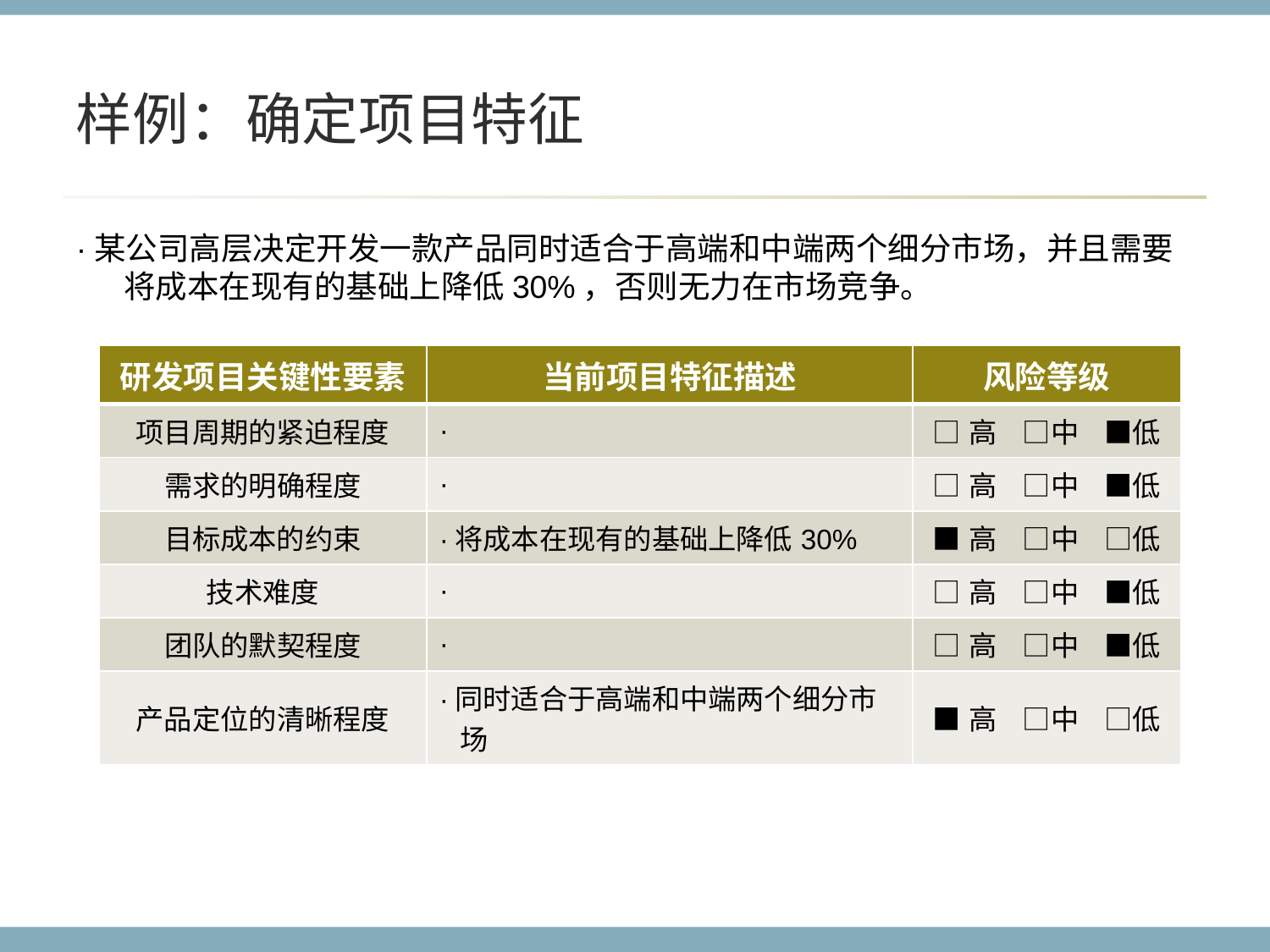

# 样例：确定项目特征
·某公司高层决定开发一款产品同时适合于高端和中端两个细分市场，并且需要将成本在现有的基础上降低30%，否则无力在市场竞争。

| 研发项目关键性要素 | 当前项目特征描述 | 风险等级 |
| --- | --- | --- |
| 项目周期的紧迫程度 | · | □高 □中 ■低 |
| 需求的明确程度 | · | □高 □中 ■低 |
| 目标成本的约束 | ·将成本在现有的基础上降低30% | ■高 □中 □低 |
| 技术难度 | · | □高 □中 ■低 |
| 团队的默契程度 | · | □高 □中 ■低 |
| 产品定位的清晰程度 | ·同时适合于高端和中端两个细分市 场 | ■高 □中 □低 |